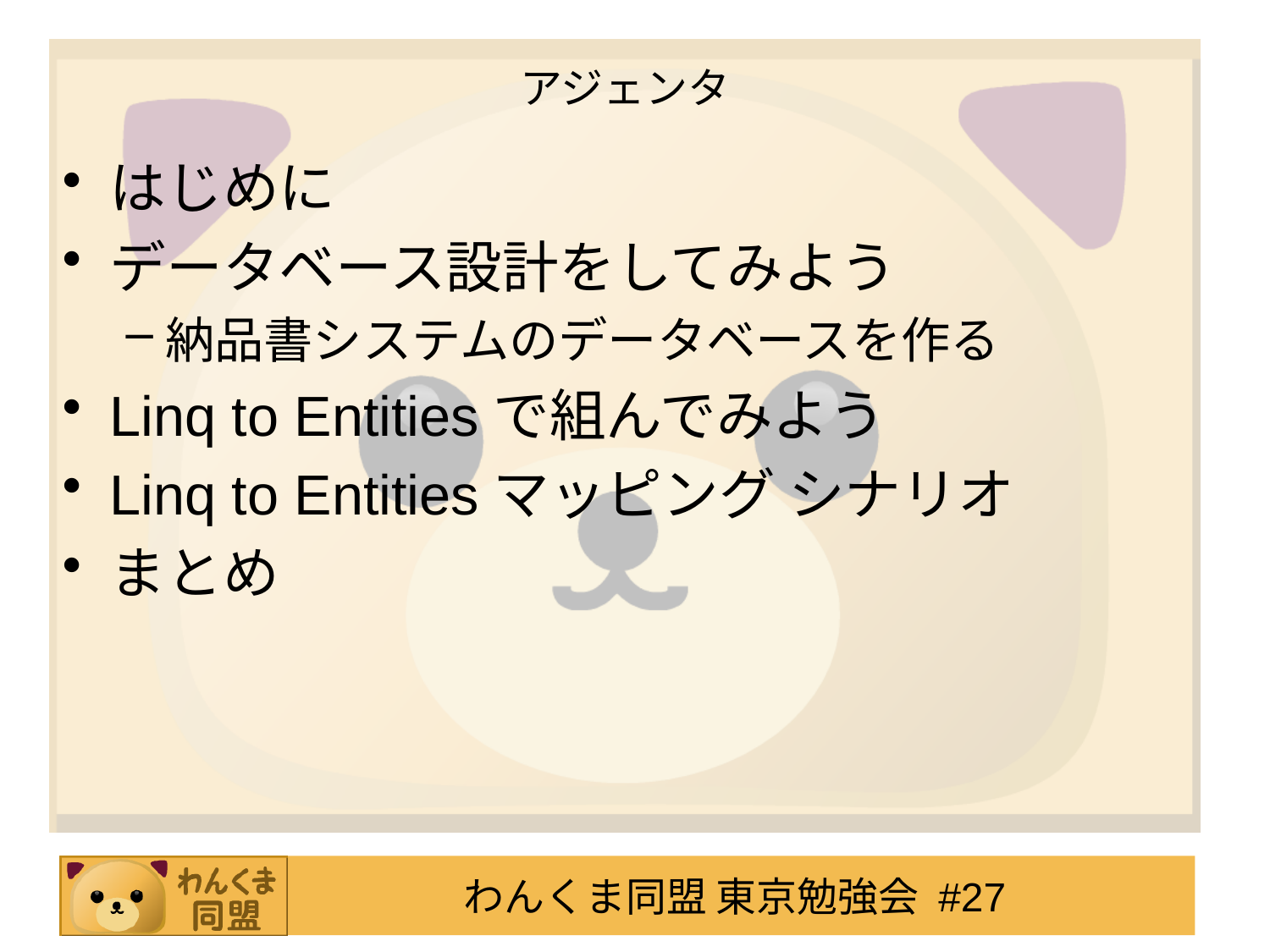

# アジェンタ
はじめに
データベース設計をしてみよう
納品書システムのデータベースを作る
Linq to Entitiesで組んでみよう
Linq to Entitiesマッピング シナリオ
まとめ